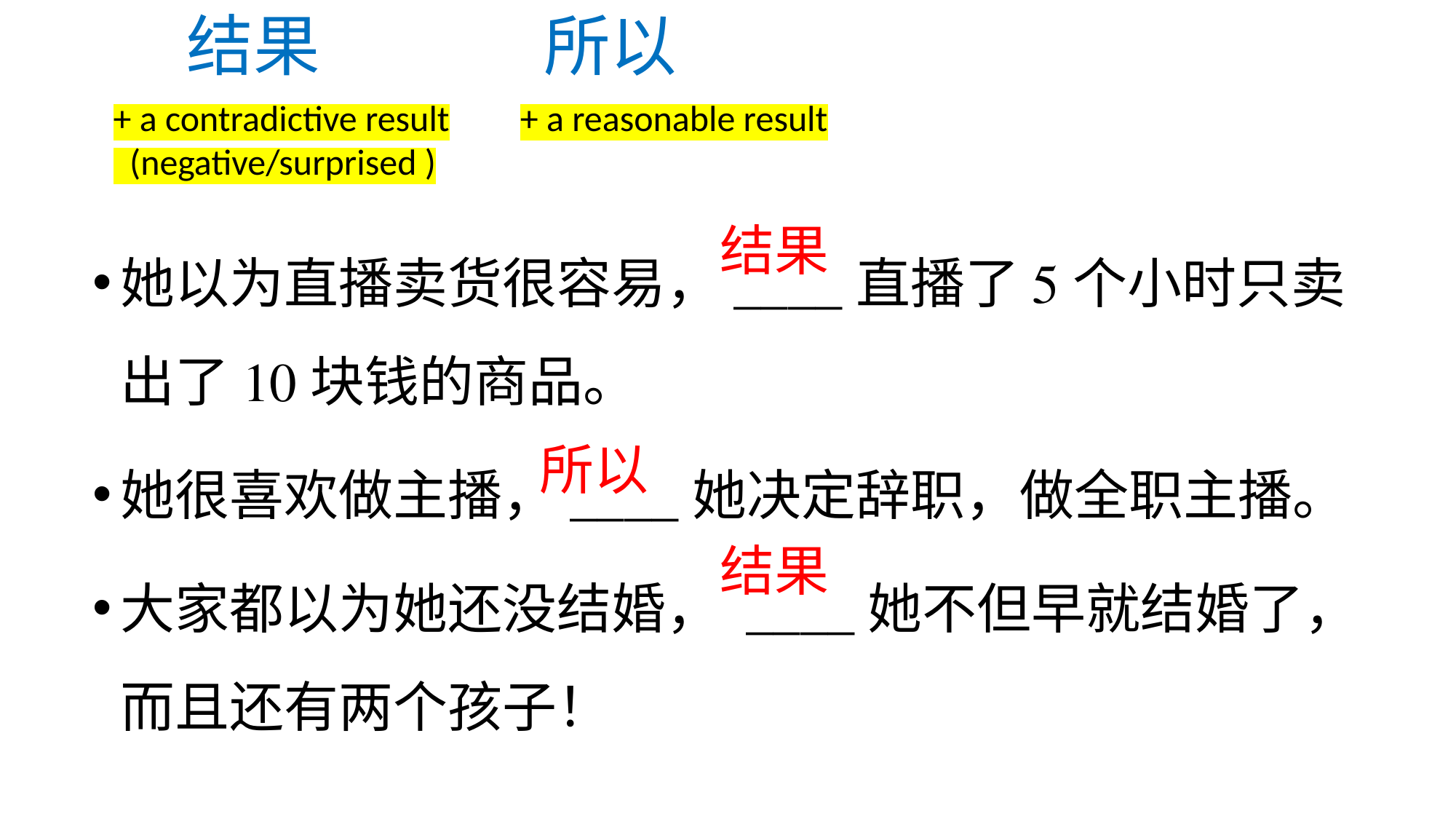

# 结果               所以
+ a contradictive result
  (negative/surprised )
+ a reasonable result
她以为直播卖货很容易，____直播了5个小时只卖出了10块钱的商品。
她很喜欢做主播，____她决定辞职，做全职主播。
大家都以为她还没结婚， ____她不但早就结婚了，而且还有两个孩子！
结果
所以
结果